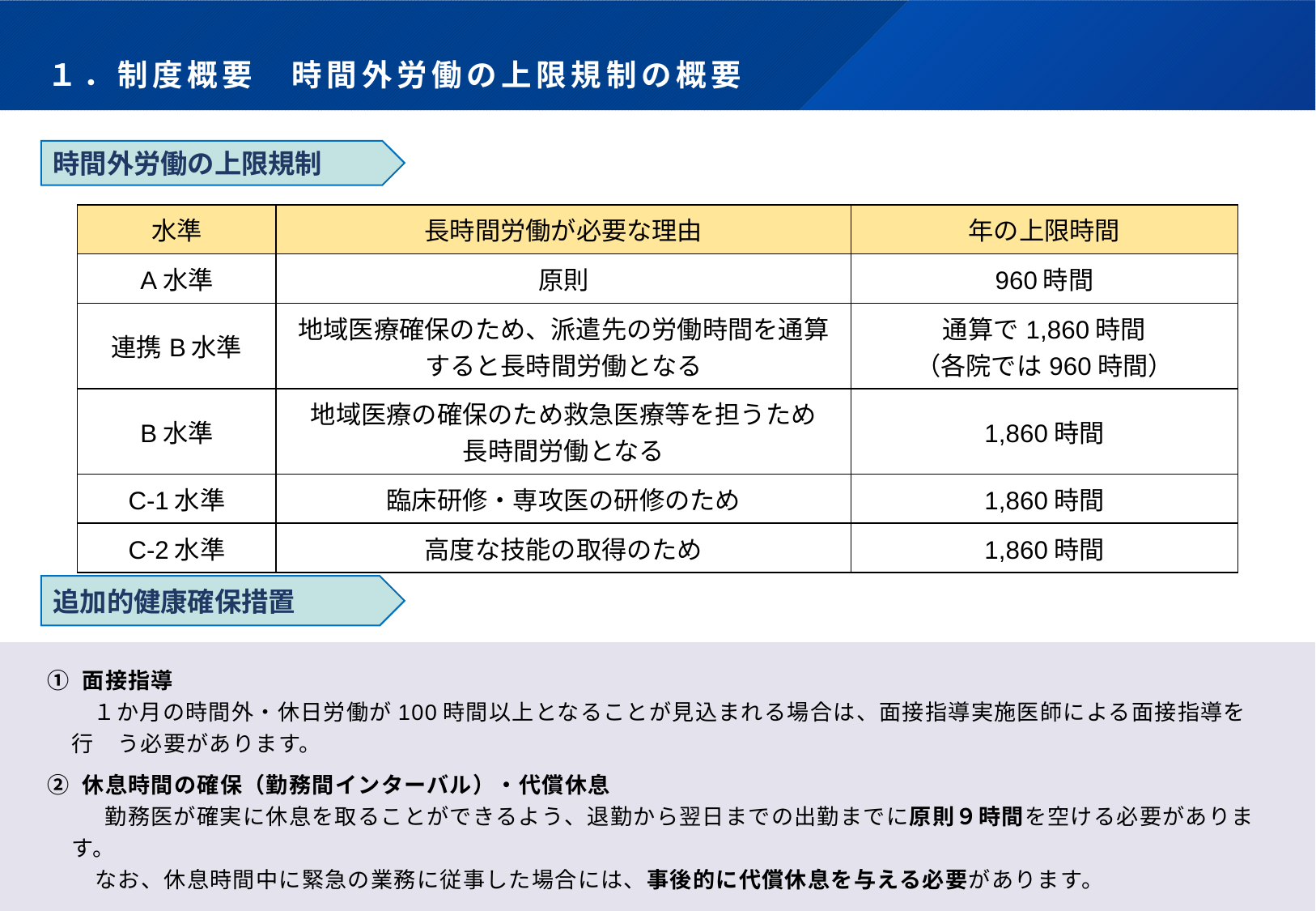

# １．制度概要　時間外労働の上限規制の概要
時間外労働の上限規制
| 水準 | 長時間労働が必要な理由 | 年の上限時間 |
| --- | --- | --- |
| A水準 | 原則 | 960時間 |
| 連携B水準 | 地域医療確保のため、派遣先の労働時間を通算すると長時間労働となる | 通算で1,860時間 （各院では960時間） |
| B水準 | 地域医療の確保のため救急医療等を担うため 長時間労働となる | 1,860時間 |
| C-1水準 | 臨床研修・専攻医の研修のため | 1,860時間 |
| C-2水準 | 高度な技能の取得のため | 1,860時間 |
追加的健康確保措置
① 面接指導
　　１か月の時間外・休日労働が100時間以上となることが見込まれる場合は、面接指導実施医師による面接指導を行　う必要があります。
② 休息時間の確保（勤務間インターバル）・代償休息
 　　勤務医が確実に休息を取ることができるよう、退勤から翌日までの出勤までに原則９時間を空ける必要があります。
       なお、休息時間中に緊急の業務に従事した場合には、事後的に代償休息を与える必要があります。
5